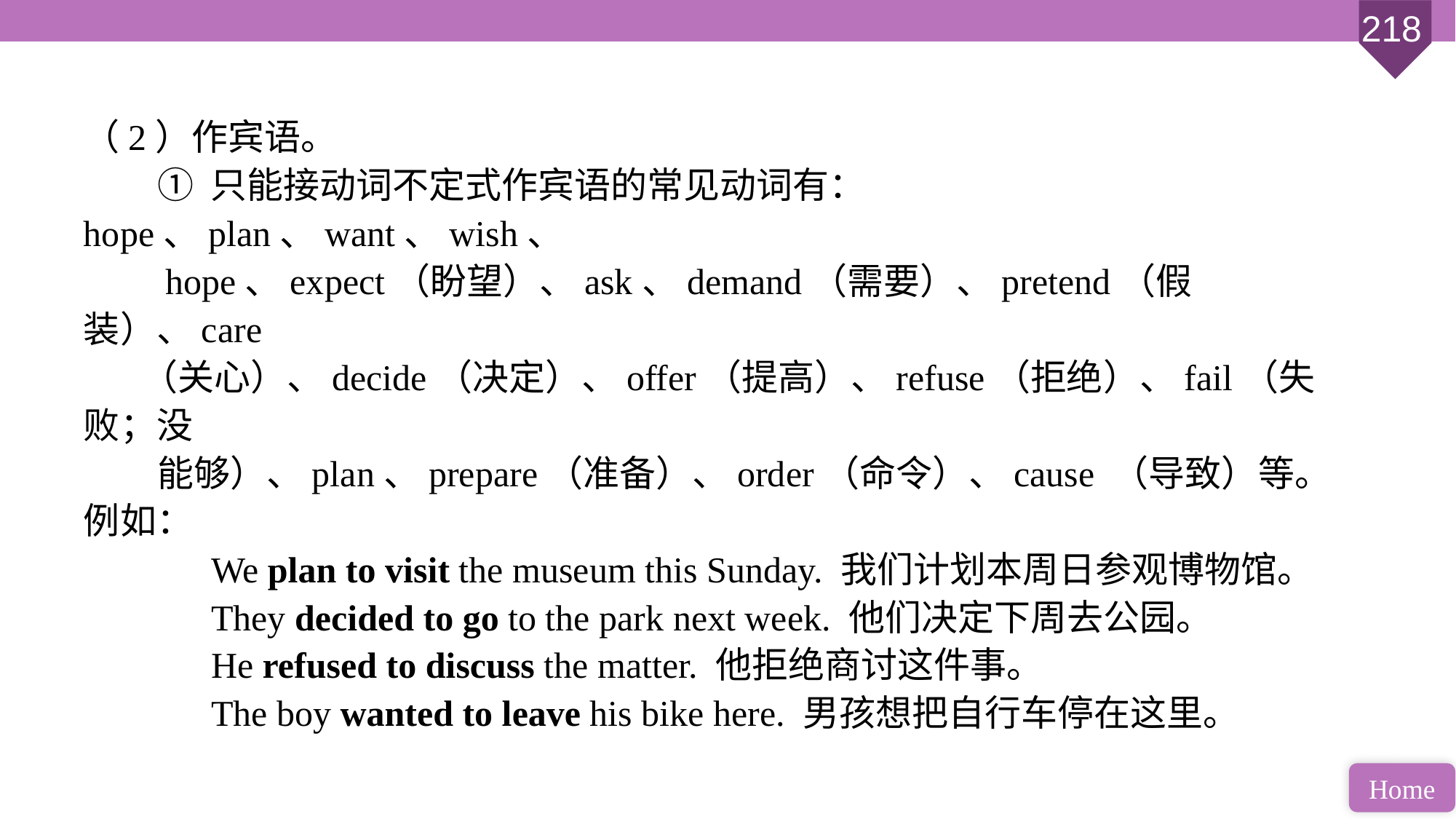

（2）作宾语。
         ① 只能接动词不定式作宾语的常见动词有：hope、plan、want、wish、
         hope、expect（盼望）、ask、demand（需要）、pretend（假装）、care
      （关心）、decide（决定）、offer（提高）、refuse（拒绝）、fail（失败；没
        能够）、plan、prepare（准备）、order（命令）、cause （导致）等。例如：
              We plan to visit the museum this Sunday. 我们计划本周日参观博物馆。
              They decided to go to the park next week. 他们决定下周去公园。
              He refused to discuss the matter. 他拒绝商讨这件事。
              The boy wanted to leave his bike here. 男孩想把自行车停在这里。